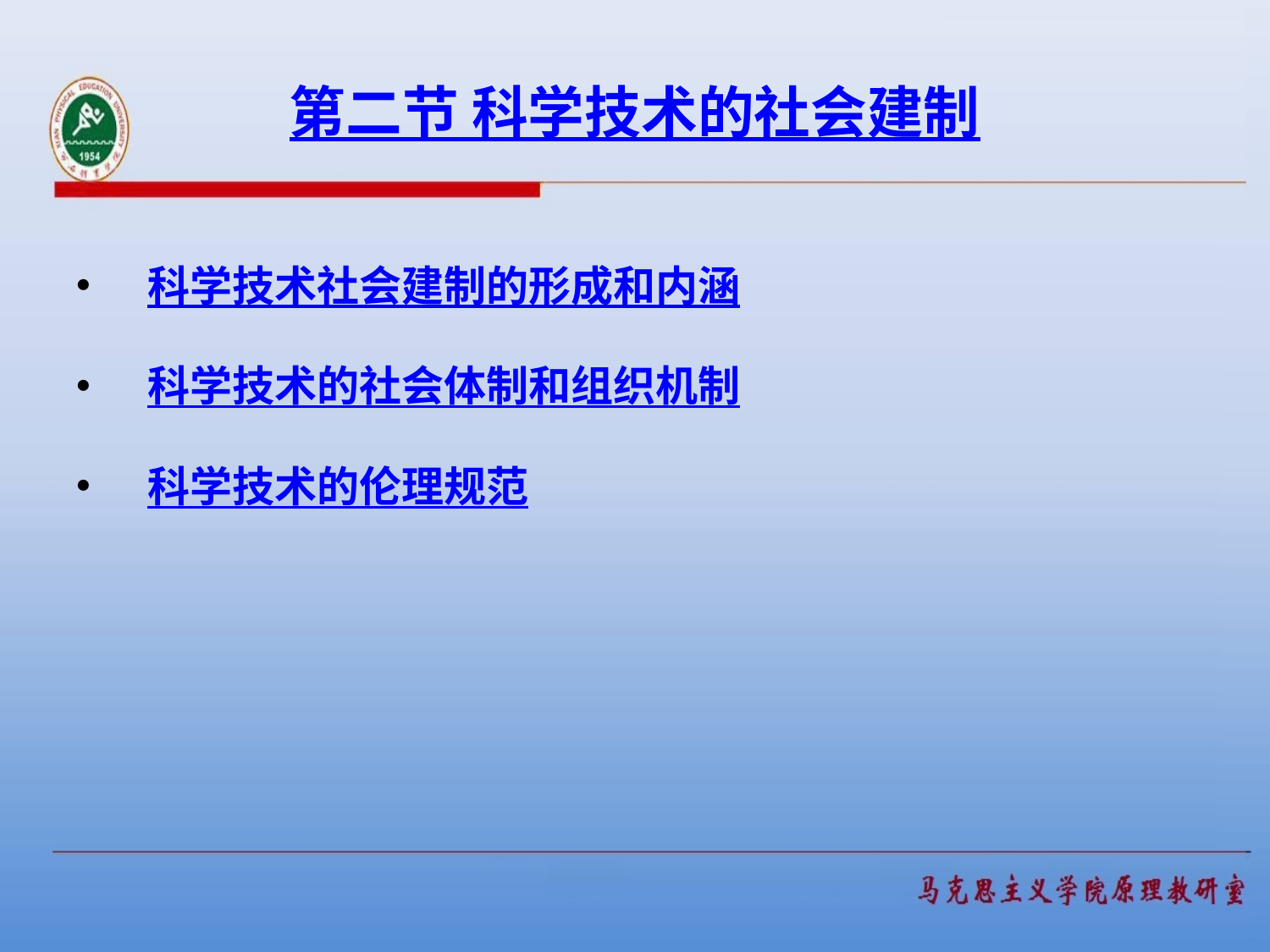

# 第二节 科学技术的社会建制
科学技术社会建制的形成和内涵
科学技术的社会体制和组织机制
科学技术的伦理规范